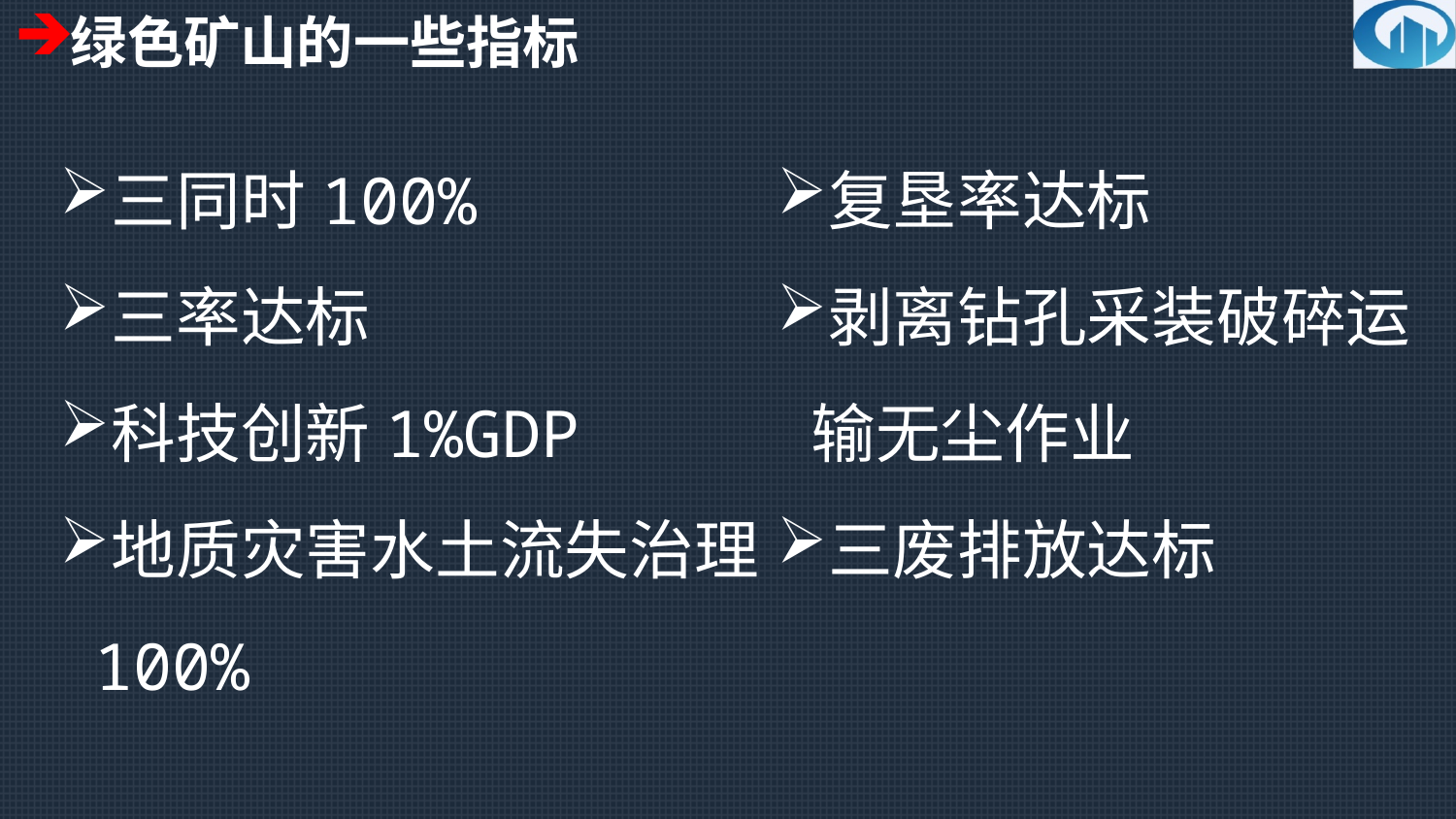

绿色矿山的一些指标
三同时100%
三率达标
科技创新1%GDP
地质灾害水土流失治理100%

复垦率达标
剥离钻孔采装破碎运输无尘作业
三废排放达标